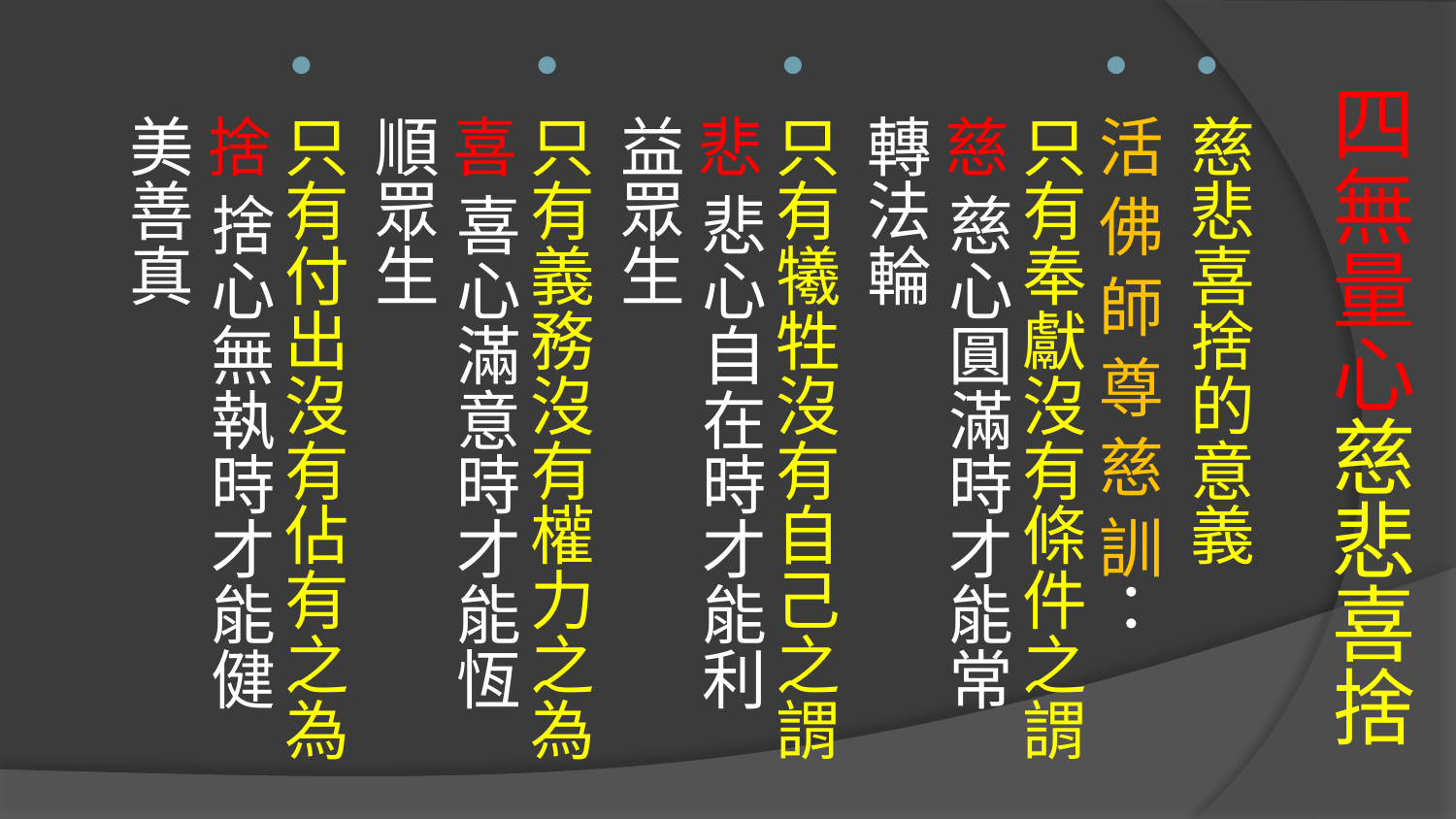

慈悲喜捨的意義
活 佛 師 尊 慈 訓：
只有奉獻沒有條件之謂慈 慈心圓滿時才能常轉法輪
只有犧牲沒有自己之謂悲 悲心自在時才能利益眾生
只有義務沒有權力之為喜 喜心滿意時才能恆順眾生
只有付出沒有佔有之為捨 捨心無執時才能健美善真

# 四無量心慈悲喜捨